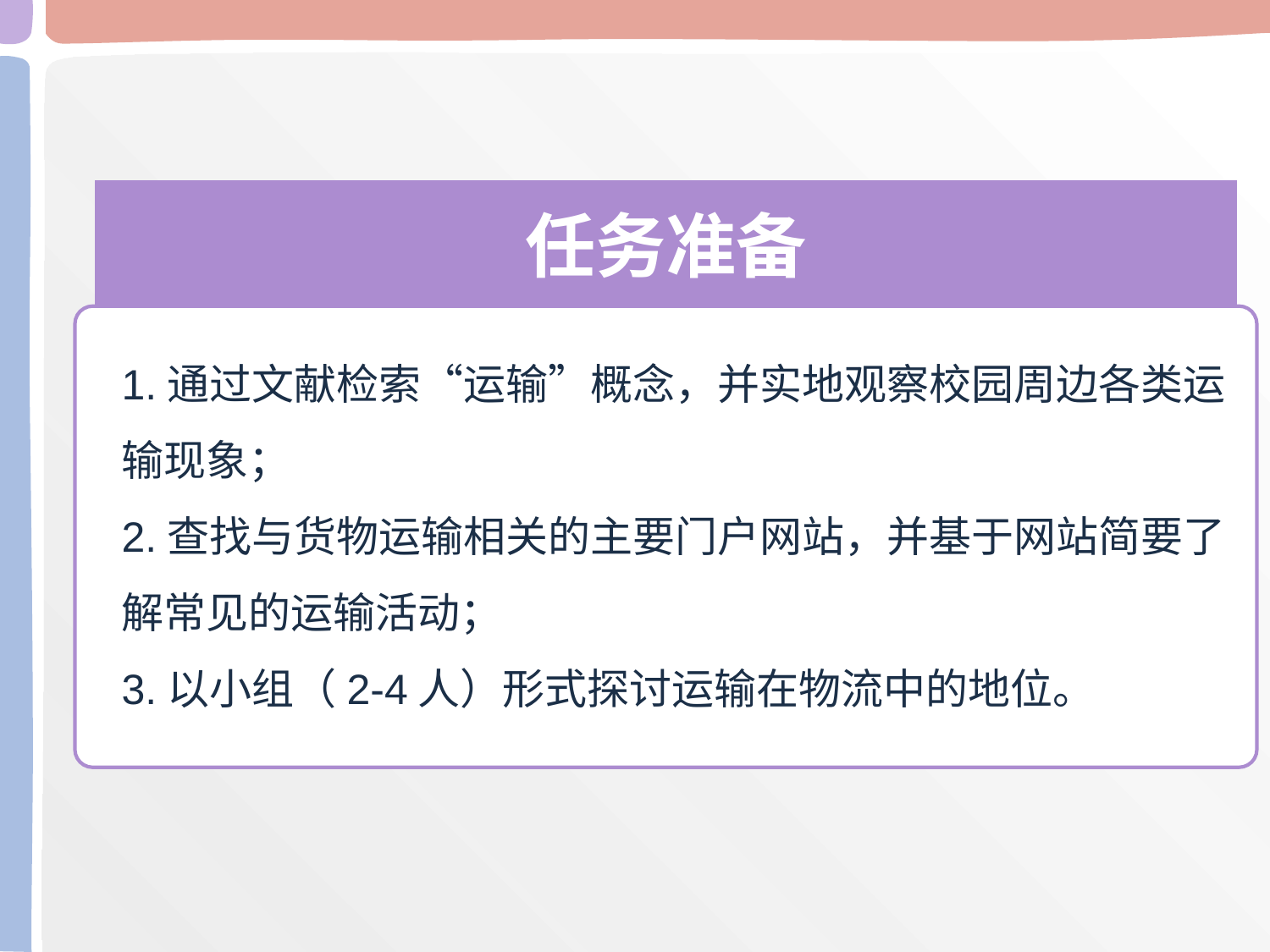

任务准备

1.通过文献检索“运输”概念，并实地观察校园周边各类运输现象；
2.查找与货物运输相关的主要门户网站，并基于网站简要了解常见的运输活动；
3.以小组（2-4人）形式探讨运输在物流中的地位。